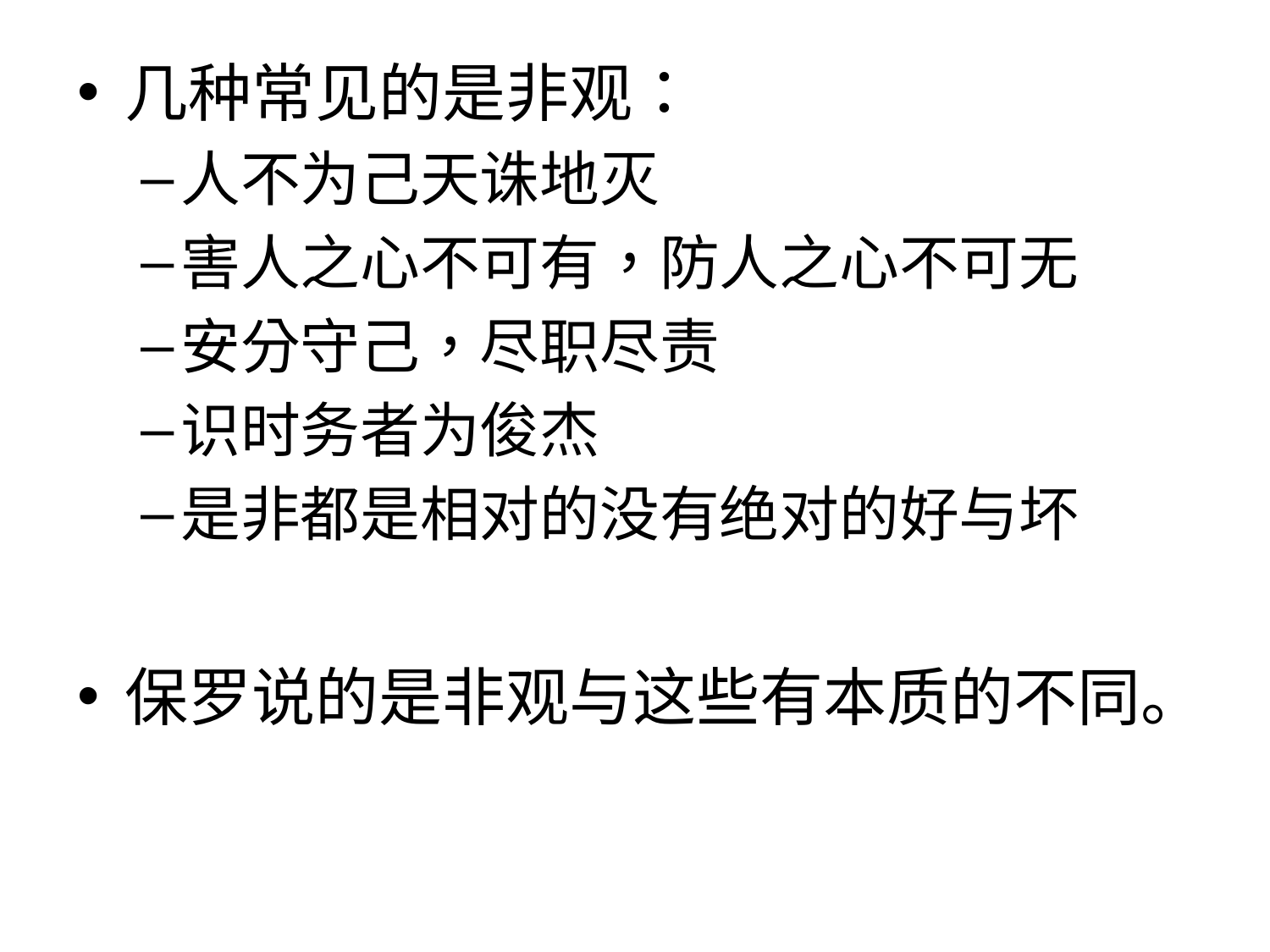

几种常见的是非观：
人不为己天诛地灭
害人之心不可有，防人之心不可无
安分守己，尽职尽责
识时务者为俊杰
是非都是相对的没有绝对的好与坏

保罗说的是非观与这些有本质的不同。